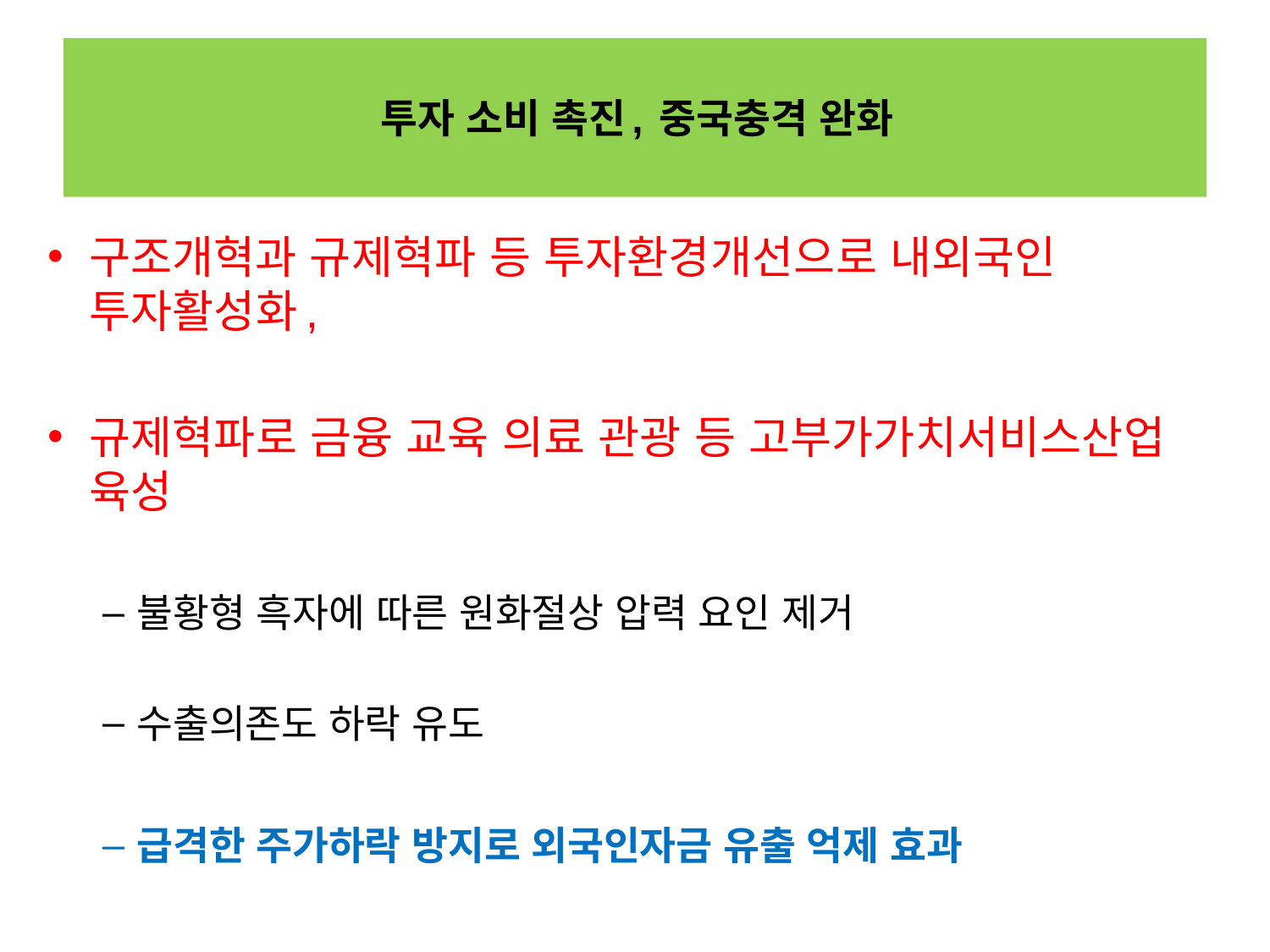

# 투자 소비 촉진, 중국충격 완화
구조개혁과 규제혁파 등 투자환경개선으로 내외국인 투자활성화,

규제혁파로 금융 교육 의료 관광 등 고부가가치서비스산업 육성

불황형 흑자에 따른 원화절상 압력 요인 제거

수출의존도 하락 유도

급격한 주가하락 방지로 외국인자금 유출 억제 효과